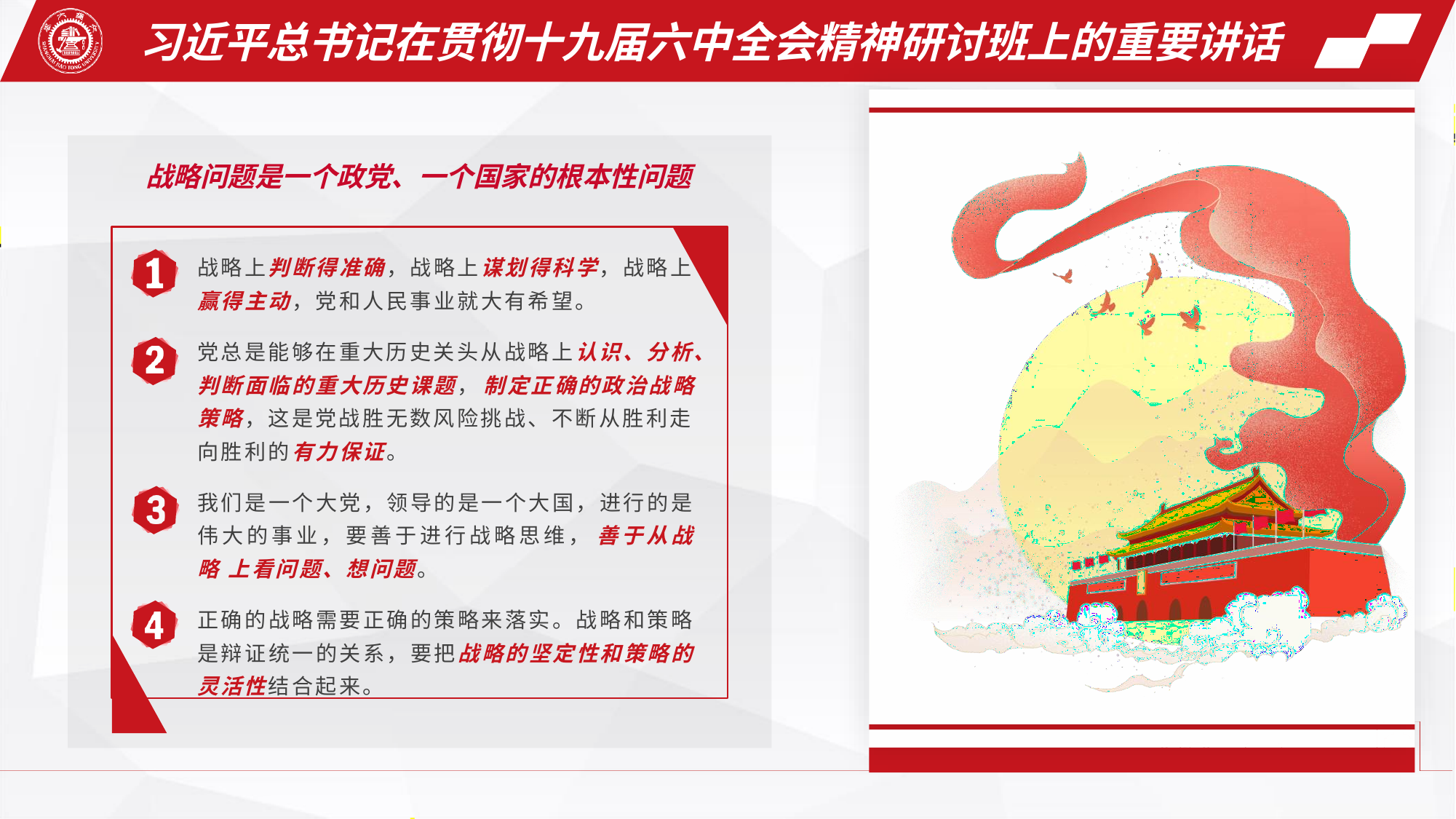

# 习近平总书记在贯彻十九届六中全会精神研讨班上的重要讲话

战略问题是一个政党、一个国家的根本性问题

战略上判断得准确，战略上谋划得科学，战略上
赢得主动，党和人民事业就大有希望。
党总是能够在重大历史关头从战略上认识、分析、 判断面临的重大历史课题， 制定正确的政治战略 策略，这是党战胜无数风险挑战、不断从胜利走 向胜利的有力保证。
我们是一个大党，领导的是一个大国，进行的是 伟大的事业，要善于进行战略思维， 善于从战略 上看问题、想问题。
正确的战略需要正确的策略来落实。战略和策略 是辩证统一的关系，要把战略的坚定性和策略的 灵活性结合起来。